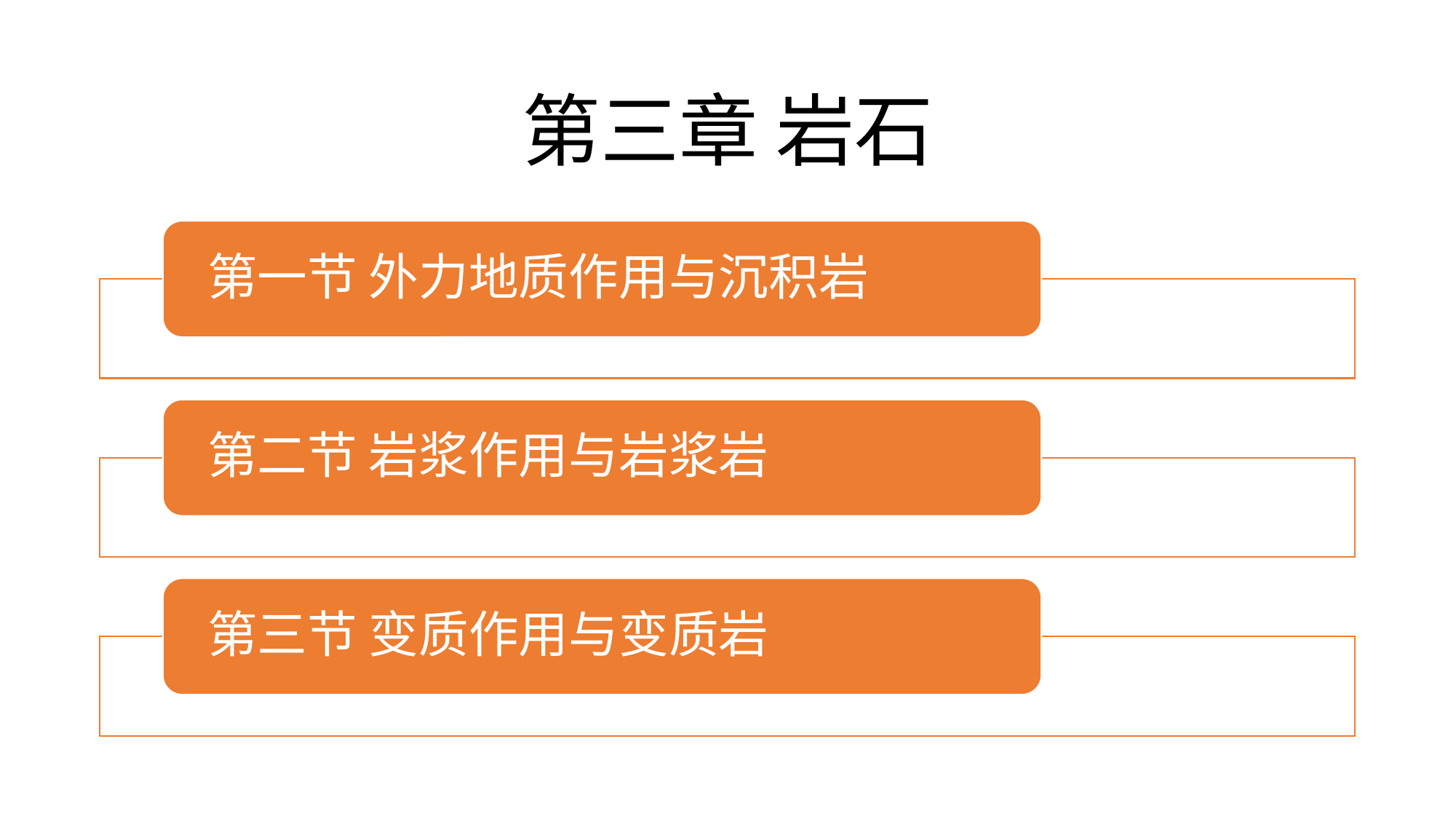

# 第三章 岩石
第一节 外力地质作用与沉积岩
第二节 岩浆作用与岩浆岩
第三节 变质作用与变质岩